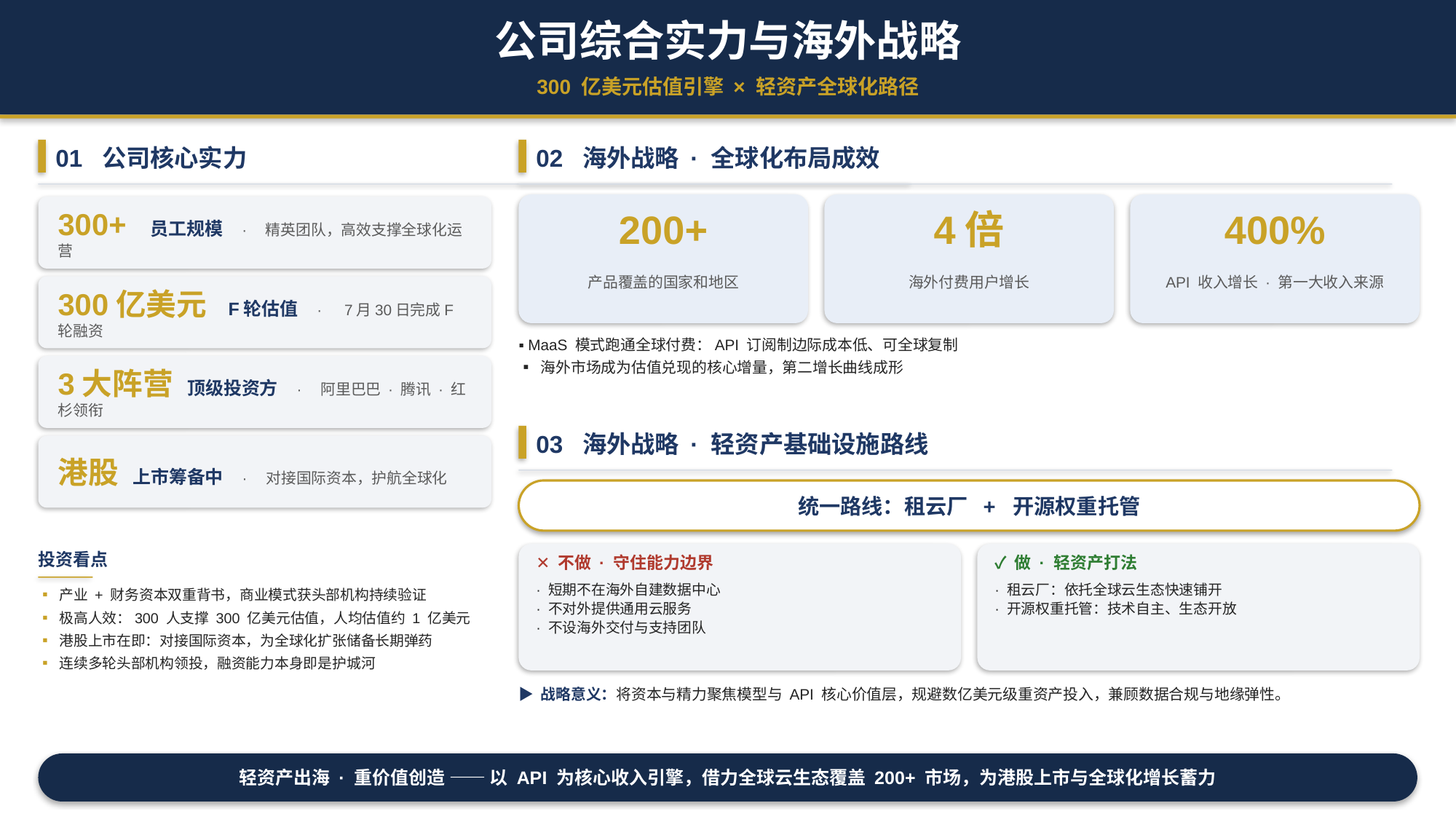

公司综合实力与海外战略
300 亿美元估值引擎 × 轻资产全球化路径

01  公司核心实力
02  海外战略 · 全球化布局成效

300+  员工规模　·　精英团队，高效支撑全球化运营
200+
4倍
400%
产品覆盖的国家和地区
海外付费用户增长
API 收入增长 · 第一大收入来源

300亿美元  F轮估值　·　7月30日完成F轮融资
▪ MaaS 模式跑通全球付费：API 订阅制边际成本低、可全球复制
▪ 海外市场成为估值兑现的核心增量，第二增长曲线成形

3大阵营  顶级投资方　·　阿里巴巴 · 腾讯 · 红杉领衔
03  海外战略 · 轻资产基础设施路线

港股  上市筹备中　·　对接国际资本，护航全球化

统一路线：租云厂  +  开源权重托管

投资看点
✕ 不做 · 守住能力边界
✓ 做 · 轻资产打法

· 短期不在海外自建数据中心
· 不对外提供通用云服务
· 不设海外交付与支持团队
· 租云厂：依托全球云生态快速铺开
· 开源权重托管：技术自主、生态开放
▪ 产业 + 财务资本双重背书，商业模式获头部机构持续验证
▪ 极高人效：300 人支撑 300 亿美元估值，人均估值约 1 亿美元
▪ 港股上市在即：对接国际资本，为全球化扩张储备长期弹药
▪ 连续多轮头部机构领投，融资能力本身即是护城河
▶ 战略意义：将资本与精力聚焦模型与 API 核心价值层，规避数亿美元级重资产投入，兼顾数据合规与地缘弹性。

轻资产出海 · 重价值创造 —— 以 API 为核心收入引擎，借力全球云生态覆盖 200+ 市场，为港股上市与全球化增长蓄力